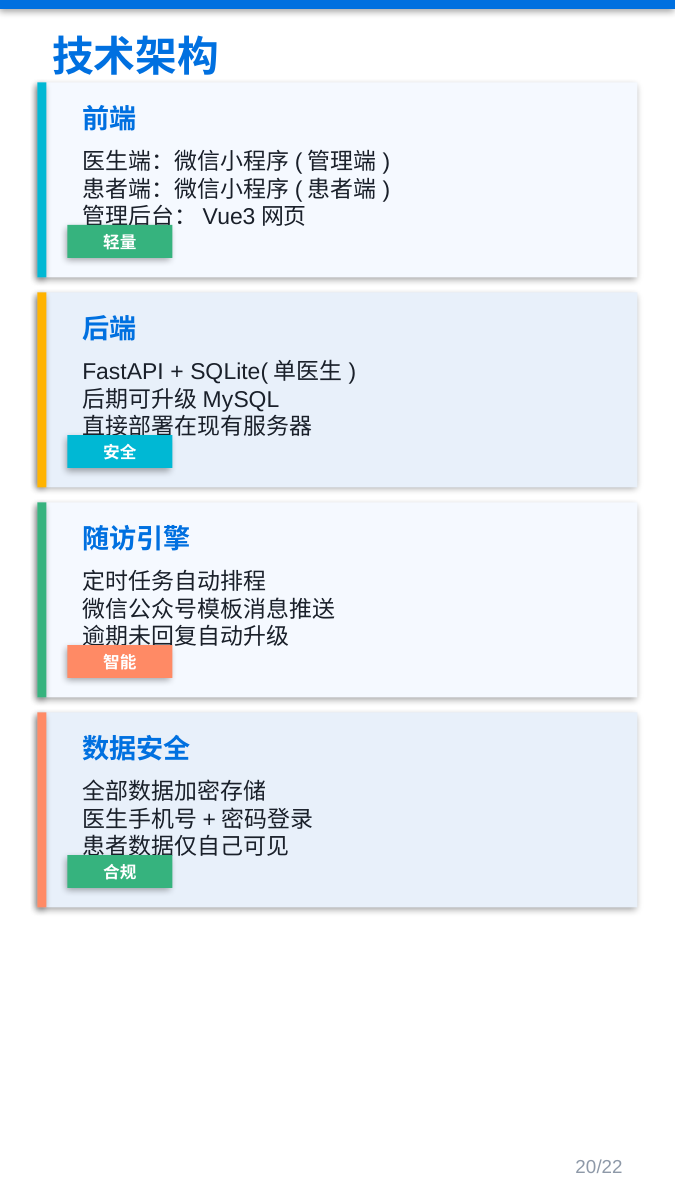

技术架构

前端
医生端：微信小程序(管理端)
患者端：微信小程序(患者端)
管理后台：Vue3网页

轻量

后端
FastAPI + SQLite(单医生)
后期可升级MySQL
直接部署在现有服务器

安全

随访引擎
定时任务自动排程
微信公众号模板消息推送
逾期未回复自动升级

智能

数据安全
全部数据加密存储
医生手机号+密码登录
患者数据仅自己可见

合规
20/22